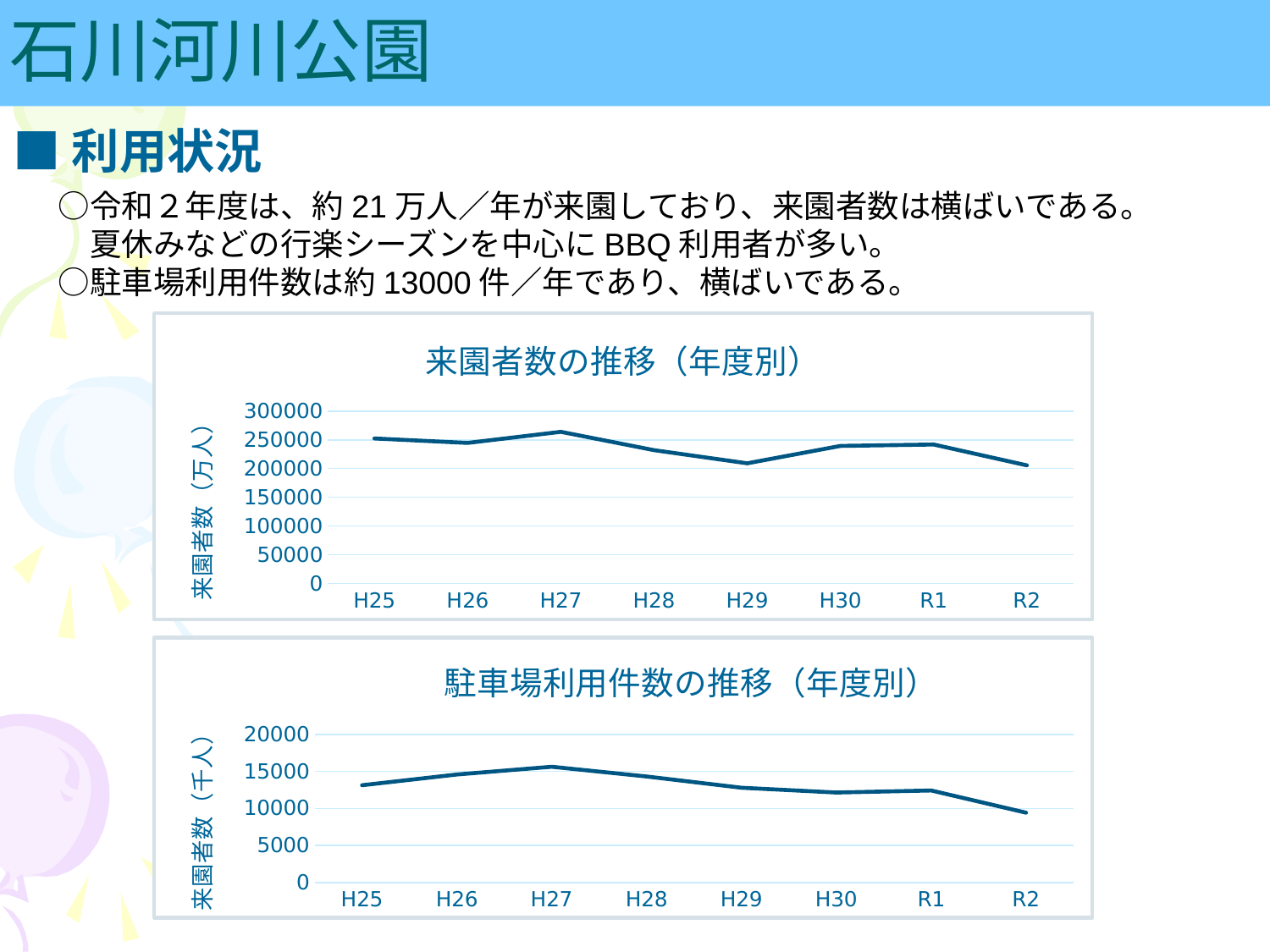

石川河川公園
# ■利用状況
　○令和２年度は、約21万人／年が来園しており、来園者数は横ばいである。
　　夏休みなどの行楽シーズンを中心にBBQ利用者が多い。
　○駐車場利用件数は約13000件／年であり、横ばいである。

### Chart: 来園者数の推移（年度別）

| Category | 来園者数 |
|---|---|
| H25 | 252307.0 |
| H26 | 244640.0 |
| H27 | 263984.0 |
| H28 | 231980.0 |
| H29 | 209104.0 |
| H30 | 239381.0 |
| R1 | 241847.0 |
| R2 | 205584.0 |

### Chart: 駐車場利用件数の推移（年度別）

| Category | 駐車場 |
|---|---|
| H25 | 13128.0 |
| H26 | 14574.0 |
| H27 | 15620.0 |
| H28 | 14305.0 |
| H29 | 12786.0 |
| H30 | 12141.0 |
| R1 | 12414.0 |
| R2 | 9419.0 |